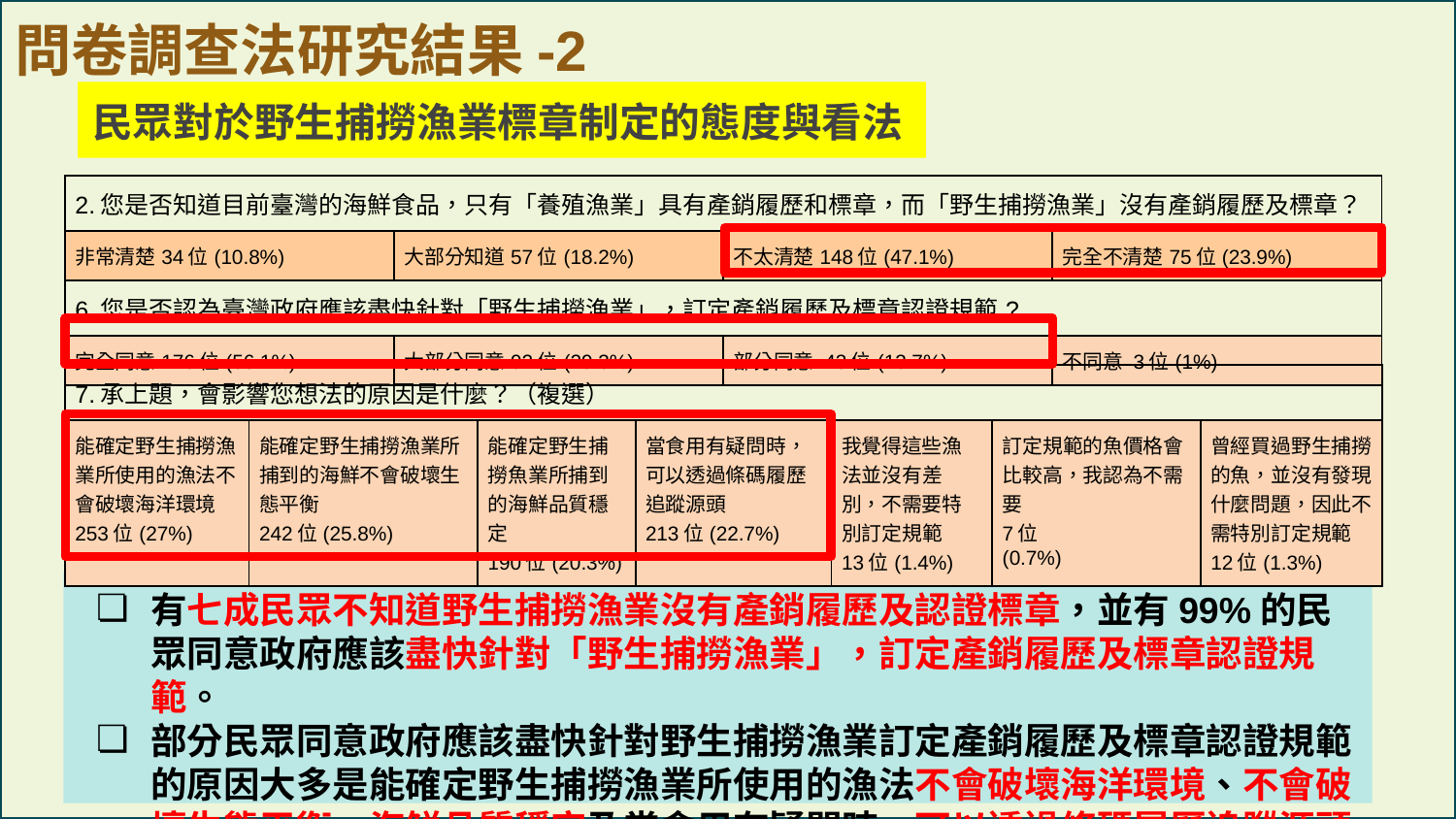

問卷調查法研究結果-2
民眾對於野生捕撈漁業標章制定的態度與看法
| 2.您是否知道目前臺灣的海鮮食品，只有「養殖漁業」具有產銷履歷和標章，而「野生捕撈漁業」沒有產銷履歷及標章？ |  |  |  |
| --- | --- | --- | --- |
| 非常清楚34位(10.8%) | 大部分知道57位(18.2%) | 不太清楚148位(47.1%) | 完全不清楚75位(23.9%) |
| 6.您是否認為臺灣政府應該盡快針對「野生捕撈漁業」，訂定產銷履歷及標章認證規範? |  |  |  |
| 完全同意176位(56.1%) | 大部分同意92位(29.3%) | 部分同意 43位(13.7%) | 不同意 3位(1%) |

| 7.承上題，會影響您想法的原因是什麼？（複選） |  |  |  |  |  |  |
| --- | --- | --- | --- | --- | --- | --- |
| 能確定野生捕撈漁業所使用的漁法不會破壞海洋環境 253位(27%) | 能確定野生捕撈漁業所捕到的海鮮不會破壞生態平衡 242位(25.8%) | 能確定野生捕撈魚業所捕到的海鮮品質穩定 190位(20.3%) | 當食用有疑問時，可以透過條碼履歷追蹤源頭 213位(22.7%) | 我覺得這些漁法並沒有差別，不需要特別訂定規範 13位(1.4%) | 訂定規範的魚價格會比較高，我認為不需要 7位 (0.7%) | 曾經買過野生捕撈的魚，並沒有發現什麼問題，因此不需特別訂定規範 12位(1.3%) |

有七成民眾不知道野生捕撈漁業沒有產銷履歷及認證標章，並有99%的民眾同意政府應該盡快針對「野生捕撈漁業」，訂定產銷履歷及標章認證規範。
部分民眾同意政府應該盡快針對野生捕撈漁業訂定產銷履歷及標章認證規範的原因大多是能確定野生捕撈漁業所使用的漁法不會破壞海洋環境、不會破壞生態平衡、海鮮品質穩定及當食用有疑問時，可以透過條碼履歷追蹤源頭